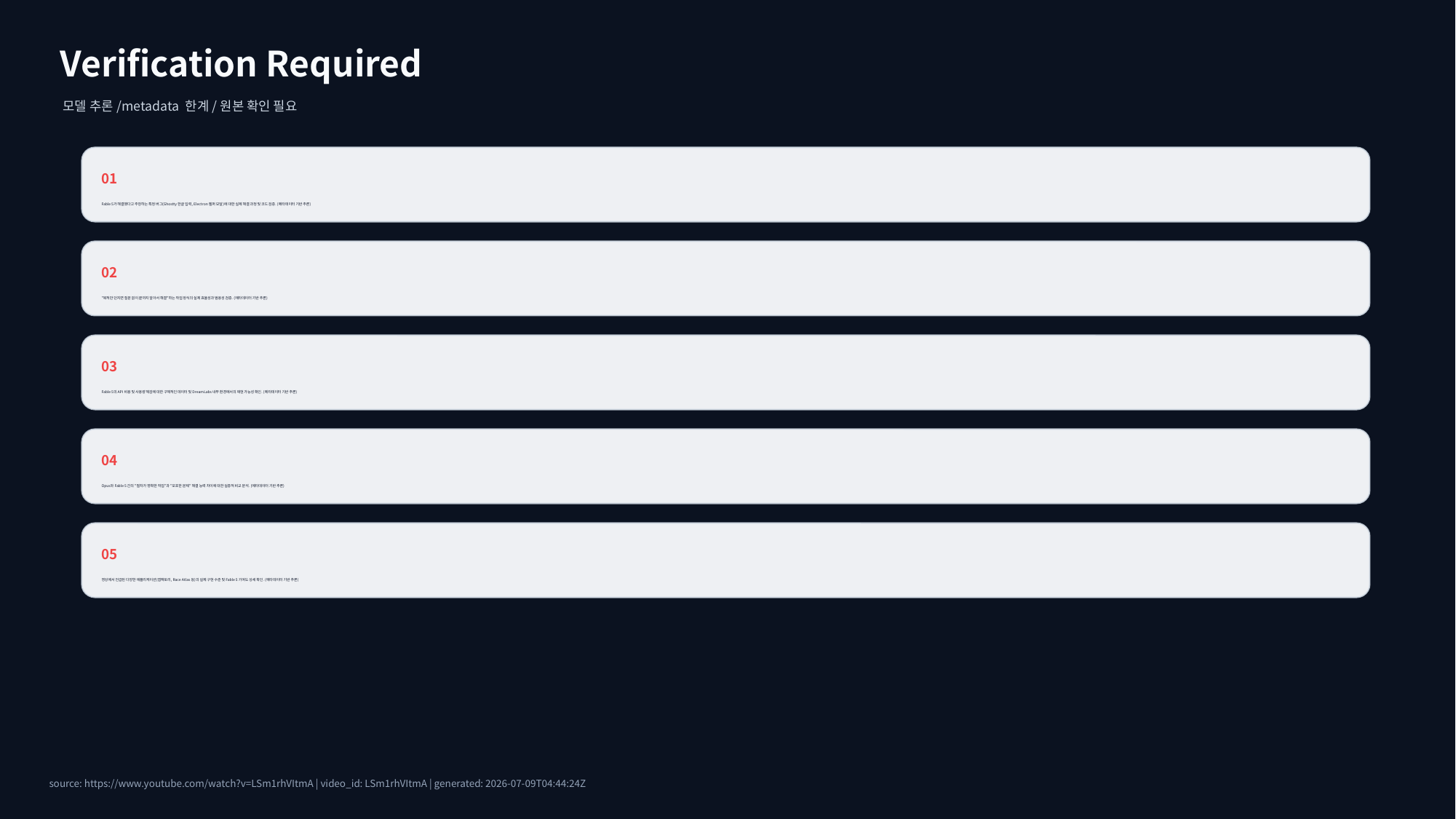

Verification Required
모델 추론/metadata 한계/원본 확인 필요

01
Fable 5가 해결했다고 주장하는 특정 버그(Ghostty 한글 입력, Electron 헬퍼 모달)에 대한 실제 해결 과정 및 코드 검증. (메타데이터 기반 추론)

02
"목적만 던지면 질문 없이 끝까지 알아서 해결"하는 작업 방식의 실제 효율성과 범용성 검증. (메타데이터 기반 추론)

03
Fable 5의 API 비용 및 사용량 체감에 대한 구체적인 데이터 및 DreamLabs 내부 환경에서의 재현 가능성 확인. (메타데이터 기반 추론)

04
Opus와 Fable 5 간의 "절차가 명확한 작업"과 "모호한 문제" 해결 능력 차이에 대한 실증적 비교 분석. (메타데이터 기반 추론)

05
영상에서 언급된 다양한 애플리케이션(앱팩토리, Race Atlas 등)의 실제 구현 수준 및 Fable 5 기여도 상세 확인. (메타데이터 기반 추론)
source: https://www.youtube.com/watch?v=LSm1rhVItmA | video_id: LSm1rhVItmA | generated: 2026-07-09T04:44:24Z